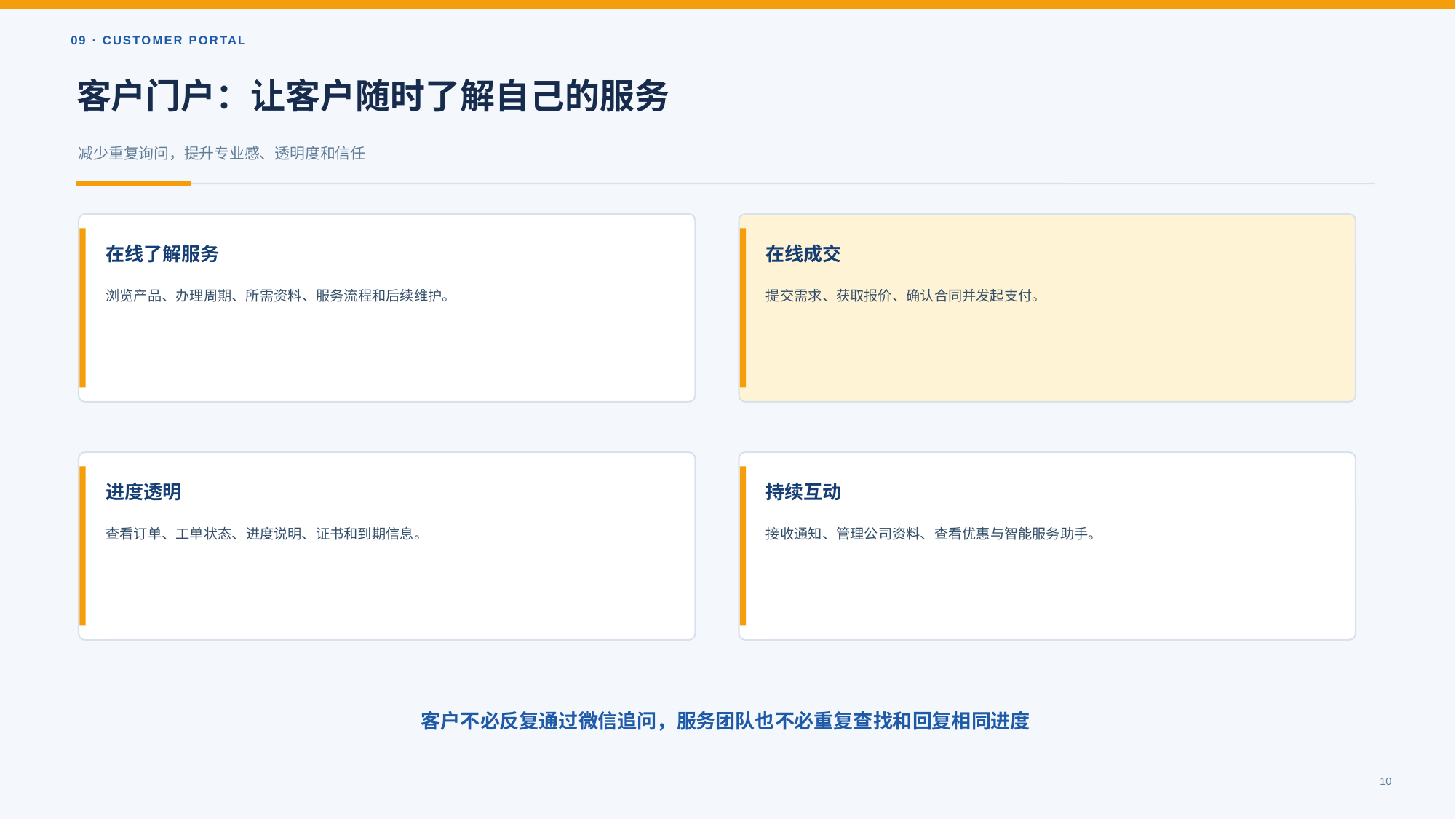

09 · CUSTOMER PORTAL
客户门户：让客户随时了解自己的服务
减少重复询问，提升专业感、透明度和信任

在线了解服务
在线成交
浏览产品、办理周期、所需资料、服务流程和后续维护。
提交需求、获取报价、确认合同并发起支付。

进度透明
持续互动
查看订单、工单状态、进度说明、证书和到期信息。
接收通知、管理公司资料、查看优惠与智能服务助手。
客户不必反复通过微信追问，服务团队也不必重复查找和回复相同进度
10